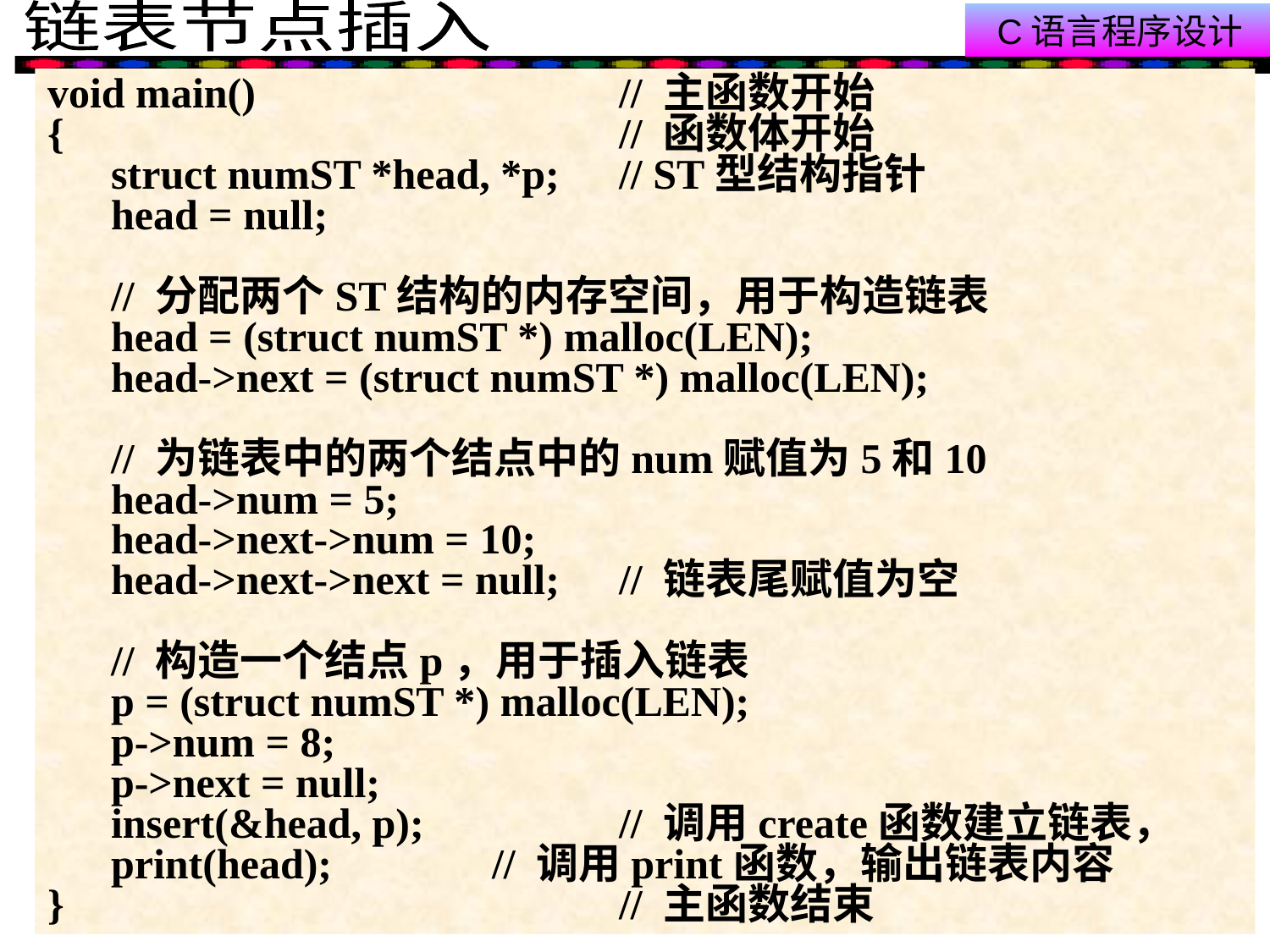

void main()			// 主函数开始
{					// 函数体开始
	struct numST *head, *p;	// ST型结构指针
	head = null;

	// 分配两个ST结构的内存空间，用于构造链表
	head = (struct numST *) malloc(LEN);
	head->next = (struct numST *) malloc(LEN);

	// 为链表中的两个结点中的num赋值为5和10
	head->num = 5;
	head->next->num = 10;
	head->next->next = null; 	// 链表尾赋值为空

	// 构造一个结点p，用于插入链表
	p = (struct numST *) malloc(LEN);
	p->num = 8;
	p->next = null;
	insert(&head, p);		// 调用create函数建立链表，
	print(head);		// 调用print函数，输出链表内容
}					// 主函数结束
24